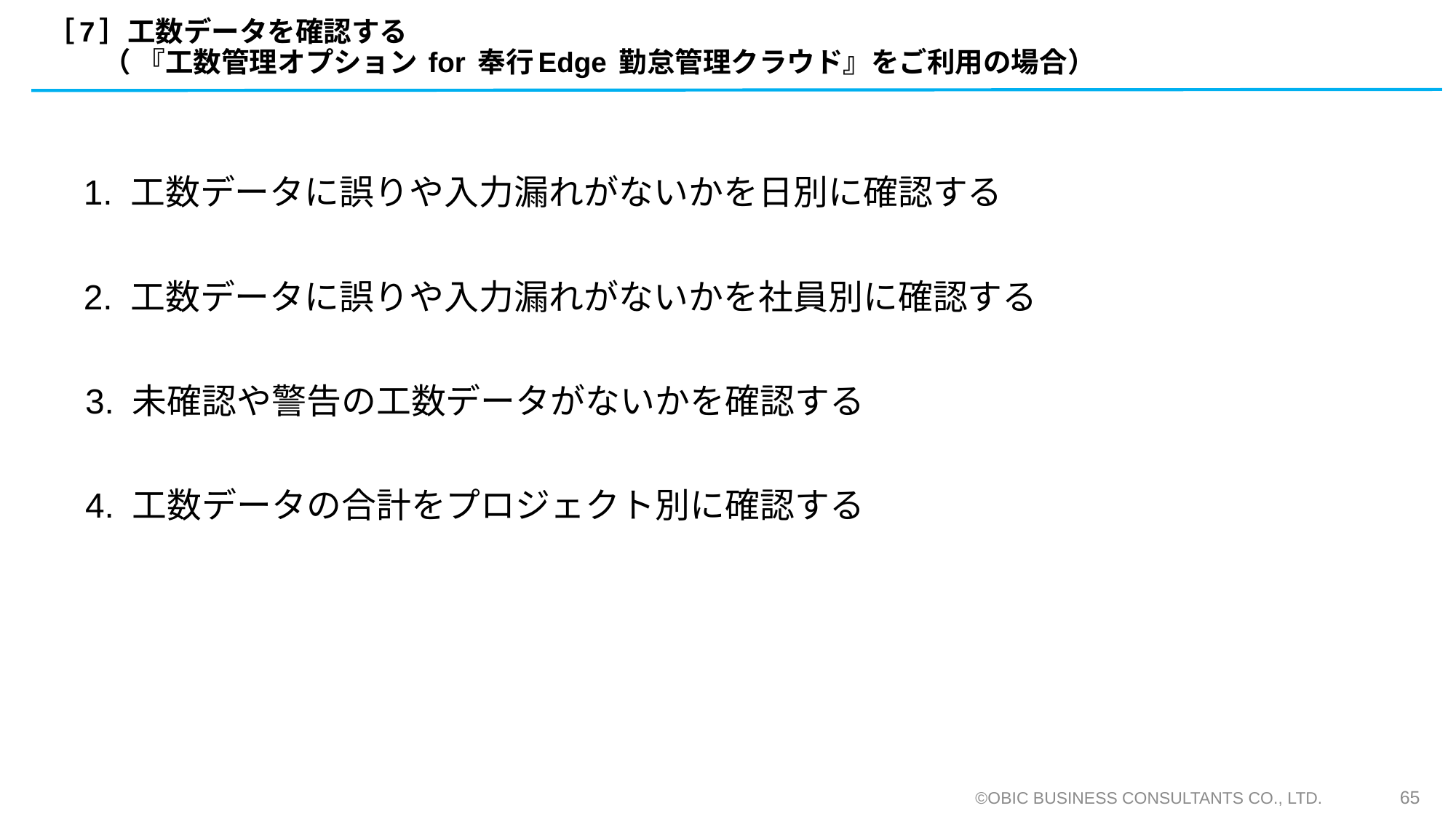

# ［7］工数データを確認する 　　（ 『工数管理オプション for 奉行Edge 勤怠管理クラウド』をご利用の場合）

 1. 工数データに誤りや入力漏れがないかを日別に確認する

 2. 工数データに誤りや入力漏れがないかを社員別に確認する

 3. 未確認や警告の工数データがないかを確認する

 4. 工数データの合計をプロジェクト別に確認する

©OBIC BUSINESS CONSULTANTS CO., LTD.
65